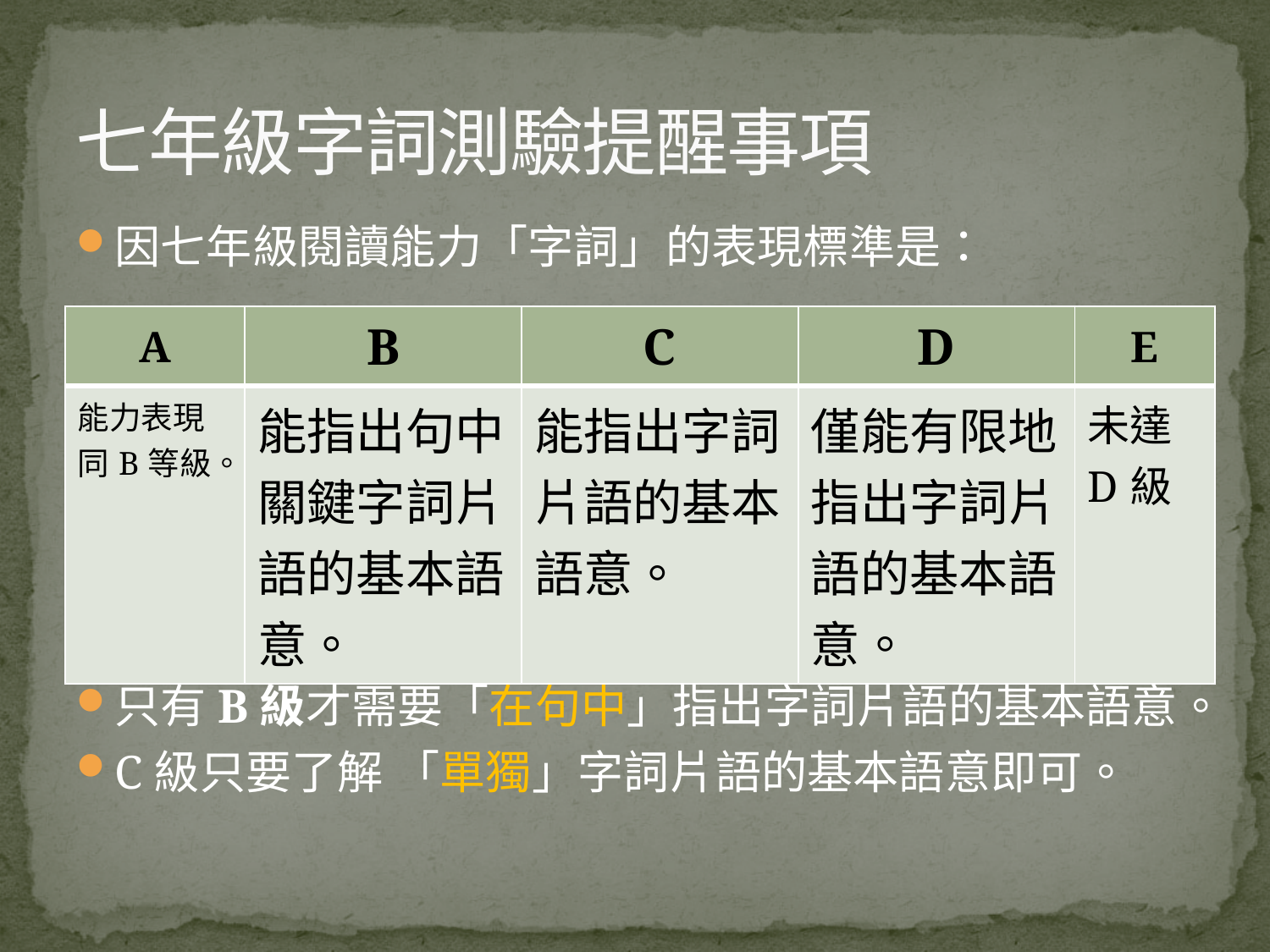

# 七年級字詞測驗提醒事項
因七年級閱讀能力「字詞」的表現標準是：

只有B級才需要「在句中」指出字詞片語的基本語意。
C級只要了解 「單獨」字詞片語的基本語意即可。
| A | B | C | D | E |
| --- | --- | --- | --- | --- |
| 能力表現同B等級。 | 能指出句中關鍵字詞片語的基本語意。 | 能指出字詞片語的基本語意。 | 僅能有限地指出字詞片語的基本語意。 | 未達D級 |